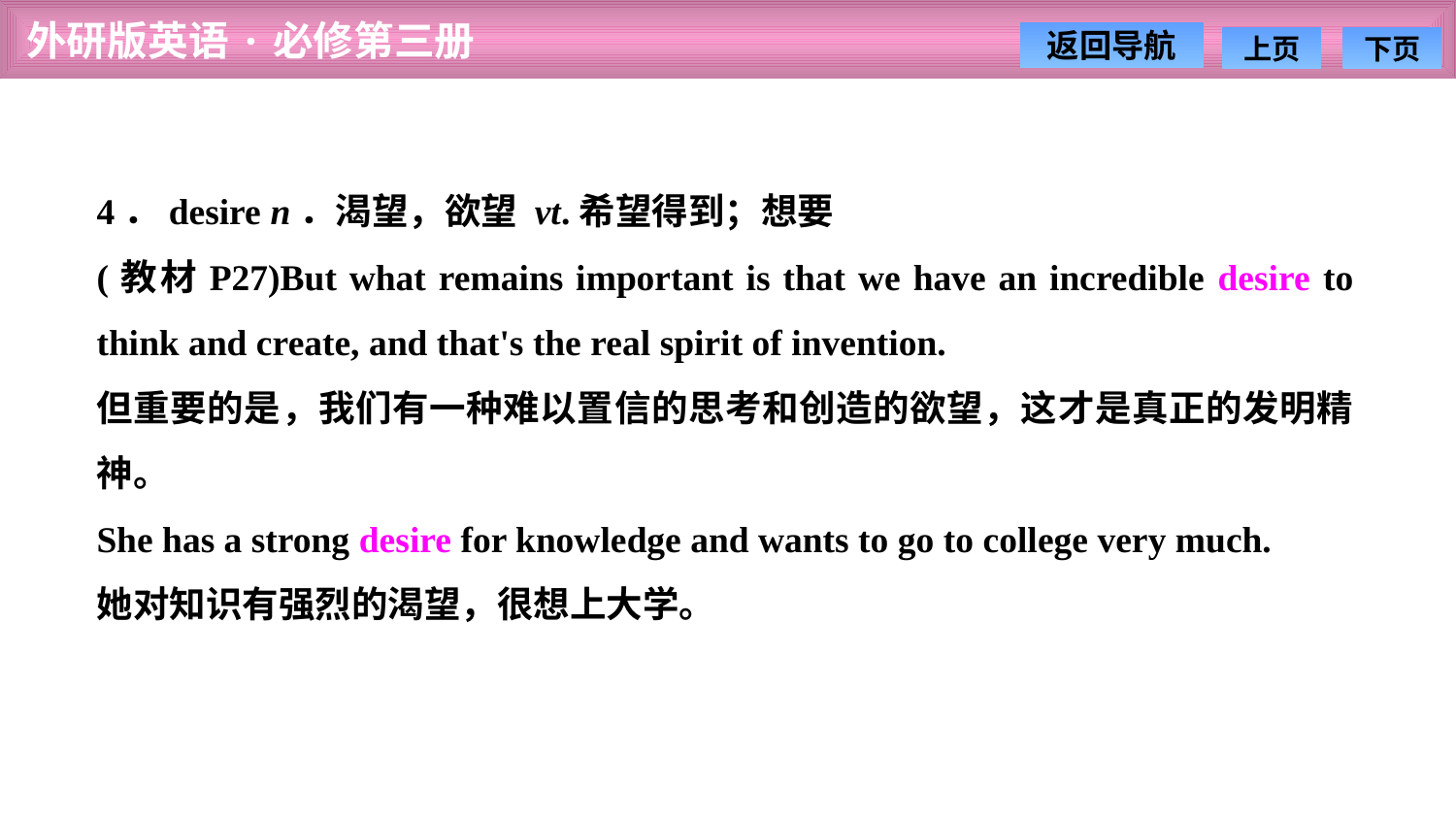

4．desire n．渴望，欲望 vt.希望得到；想要
(教材P27)But what remains important is that we have an incredible desire to think and create, and that's the real spirit of invention.
但重要的是，我们有一种难以置信的思考和创造的欲望，这才是真正的发明精神。
She has a strong desire for knowledge and wants to go to college very much.
她对知识有强烈的渴望，很想上大学。